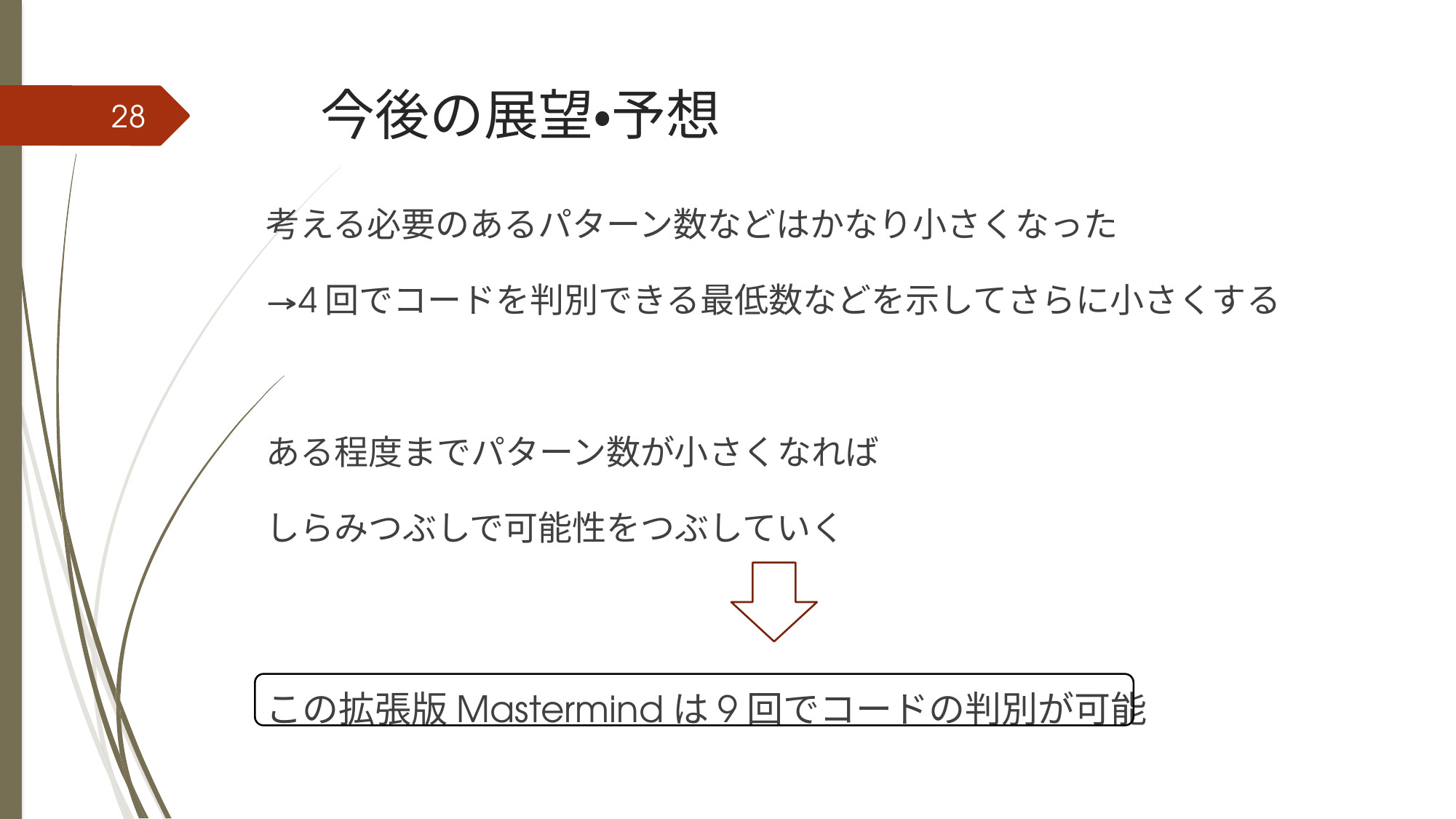

# 今後の展望・予想
28
考える必要のあるパターン数などはかなり小さくなった
→4回でコードを判別できる最低数などを示してさらに小さくする

ある程度までパターン数が小さくなれば
しらみつぶしで可能性をつぶしていく

この拡張版Mastermindは9回でコードの判別が可能